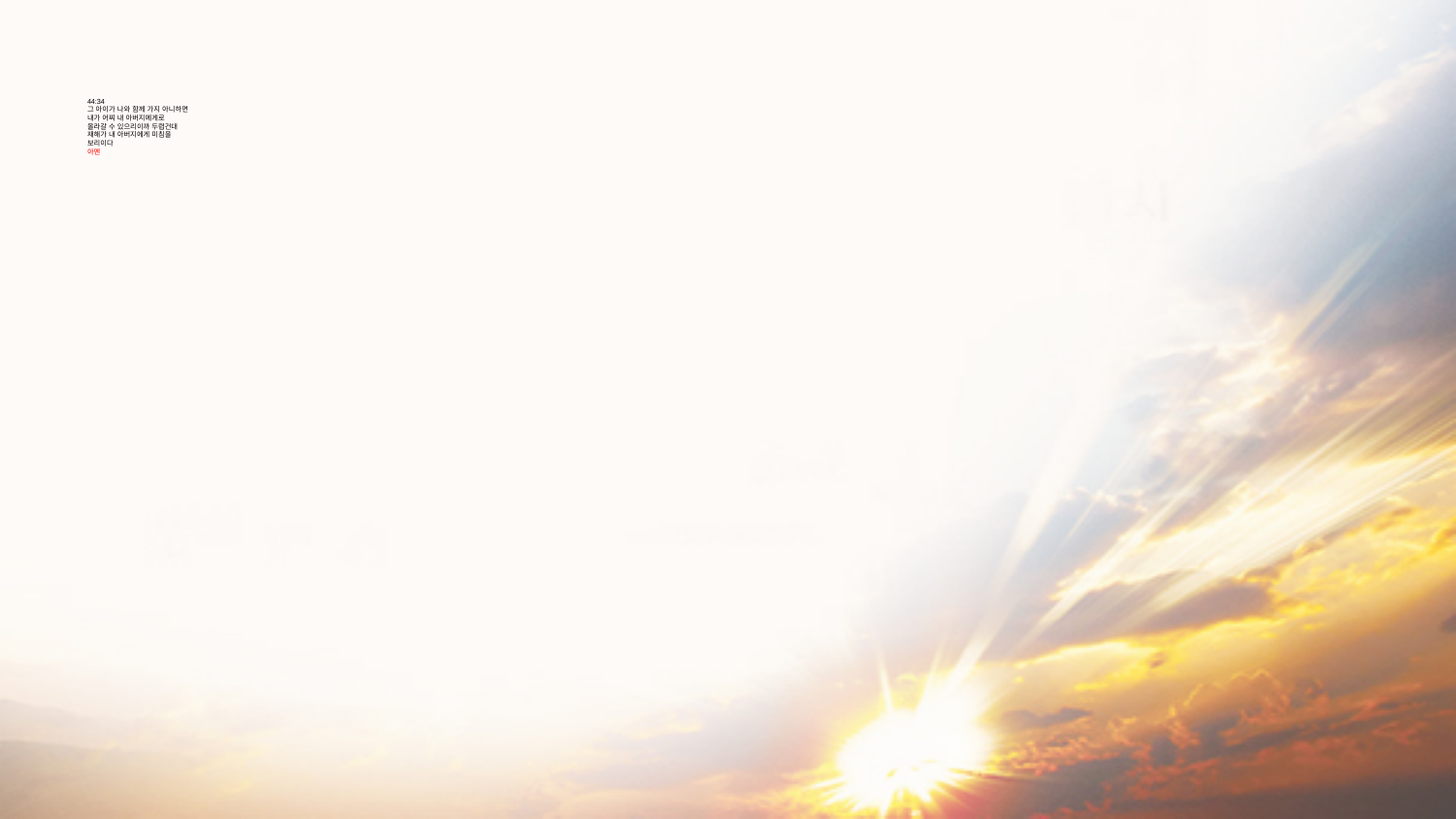

# 44:34 그 아이가 나와 함께 가지 아니하면 내가 어찌 내 아버지에게로 올라갈 수 있으리이까 두렵건대 재해가 내 아버지에게 미침을 보리이다 아멘